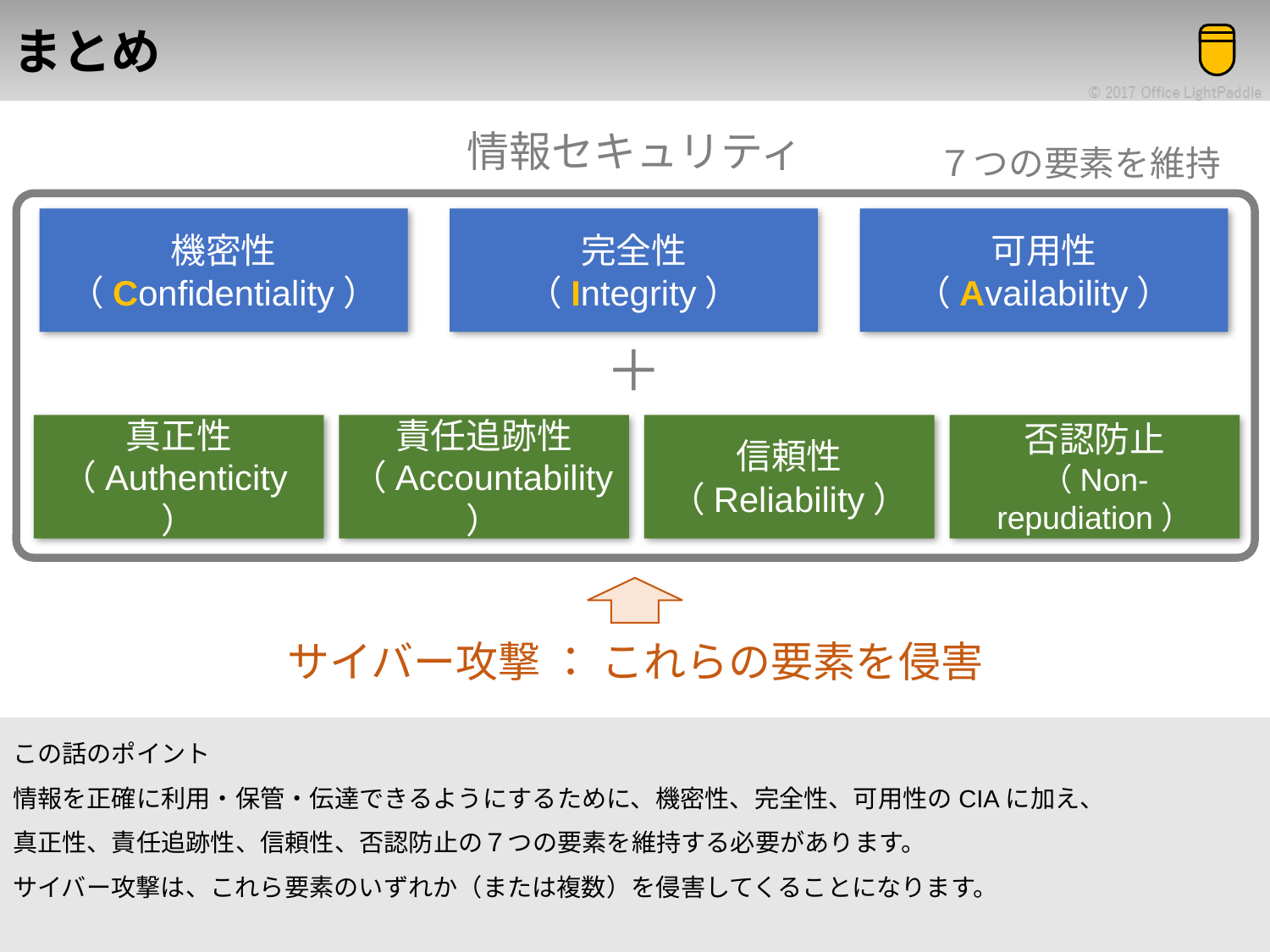

# まとめ

情報セキュリティ
７つの要素を維持

機密性
（Confidentiality）
完全性
（Integrity）
可用性
（Availability）
＋
真正性
（Authenticity）
責任追跡性
（Accountability）
信頼性
（Reliability）
否認防止
（Non-repudiation）

サイバー攻撃 ： これらの要素を侵害
この話のポイント
情報を正確に利用・保管・伝達できるようにするために、機密性、完全性、可用性のCIAに加え、
真正性、責任追跡性、信頼性、否認防止の７つの要素を維持する必要があります。
サイバー攻撃は、これら要素のいずれか（または複数）を侵害してくることになります。